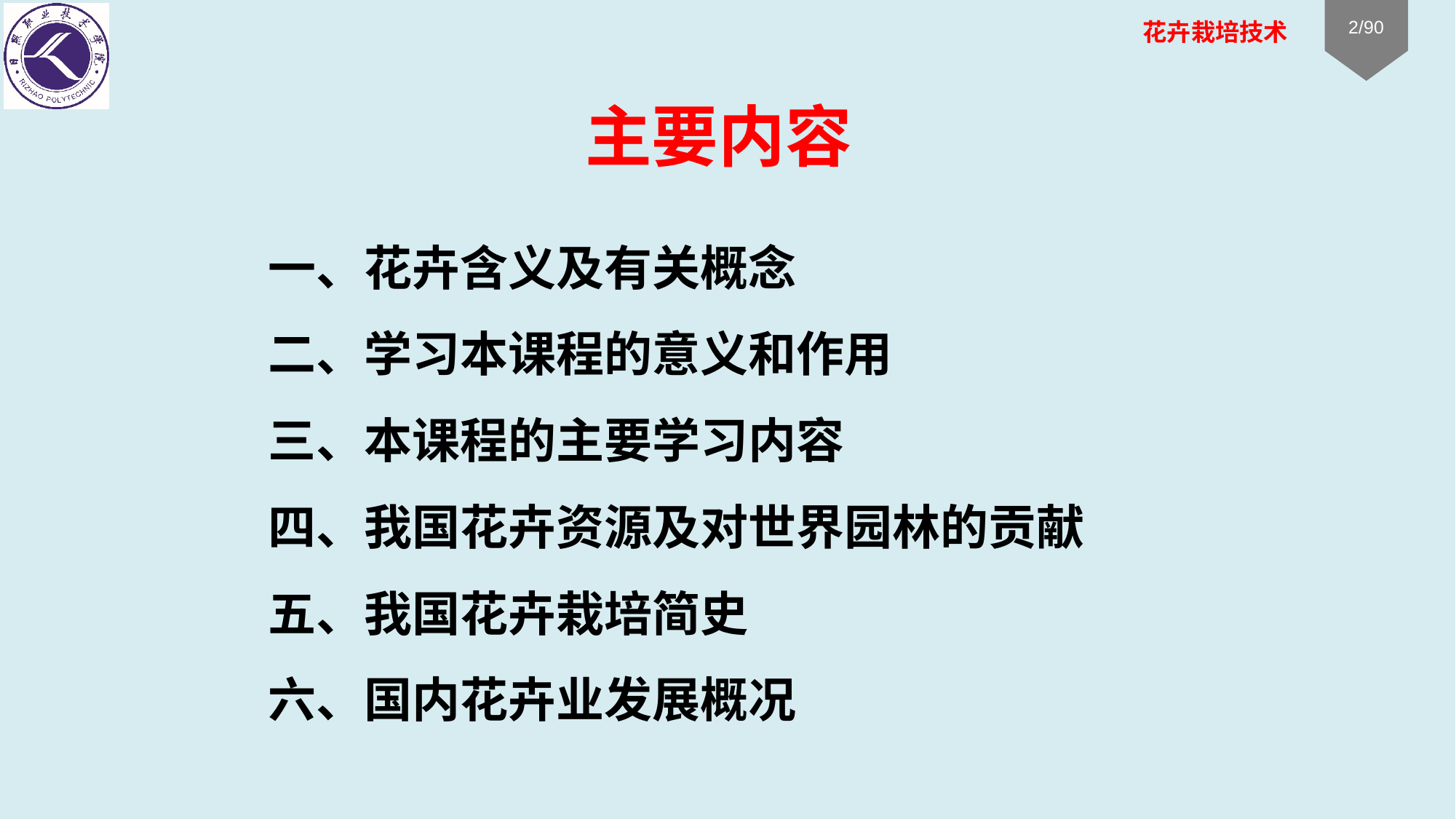

# 主要内容
一、花卉含义及有关概念
二、学习本课程的意义和作用
三、本课程的主要学习内容
四、我国花卉资源及对世界园林的贡献
五、我国花卉栽培简史
六、国内花卉业发展概况